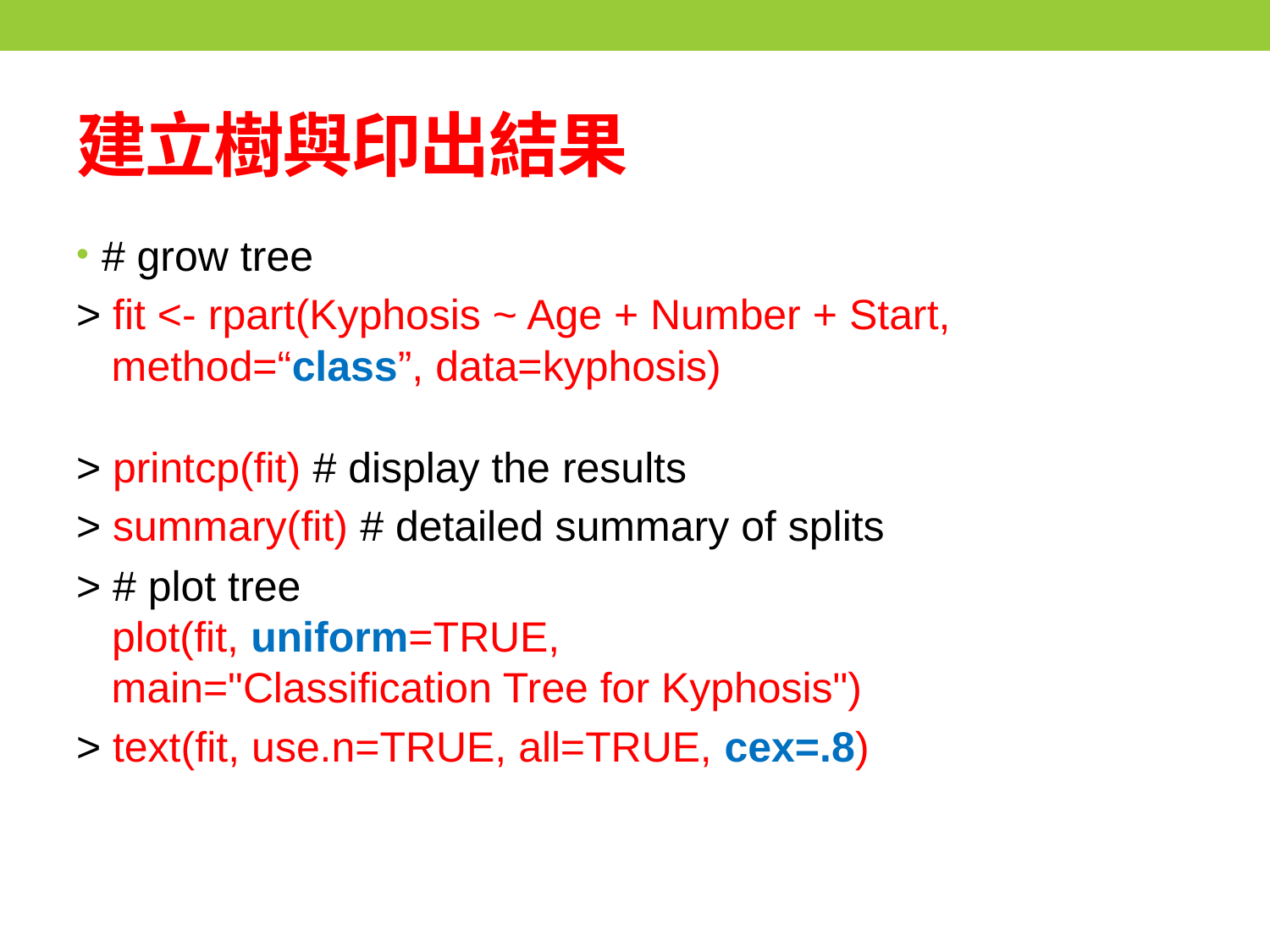

# 建立樹與印出結果
# grow tree
> fit <- rpart(Kyphosis ~ Age + Number + Start,
   method=“class”, data=kyphosis)
> printcp(fit) # display the results
> summary(fit) # detailed summary of splits
> # plot tree 
   plot(fit, uniform=TRUE, 
   main="Classification Tree for Kyphosis")
> text(fit, use.n=TRUE, all=TRUE, cex=.8)